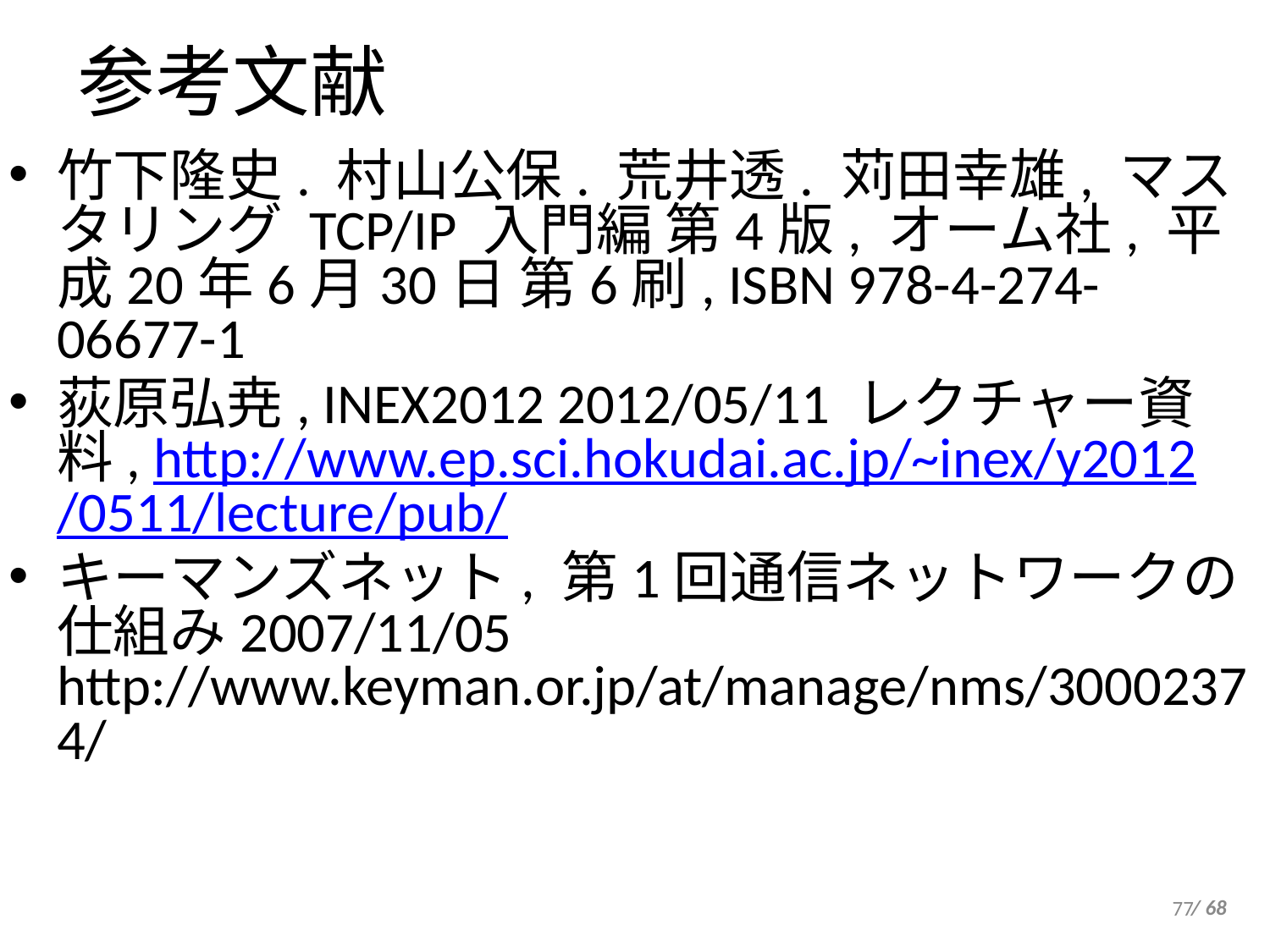

参考文献
竹下隆史. 村山公保. 荒井透. 苅田幸雄, マスタリング TCP/IP 入門編 第4版, オーム社, 平成20年6月30日 第6刷, ISBN 978-4-274-06677-1
荻原弘尭, INEX2012 2012/05/11 レクチャー資料, http://www.ep.sci.hokudai.ac.jp/~inex/y2012/0511/lecture/pub/
キーマンズネット, 第1回通信ネットワークの仕組み2007/11/05
http://www.keyman.or.jp/at/manage/nms/30002374/

77